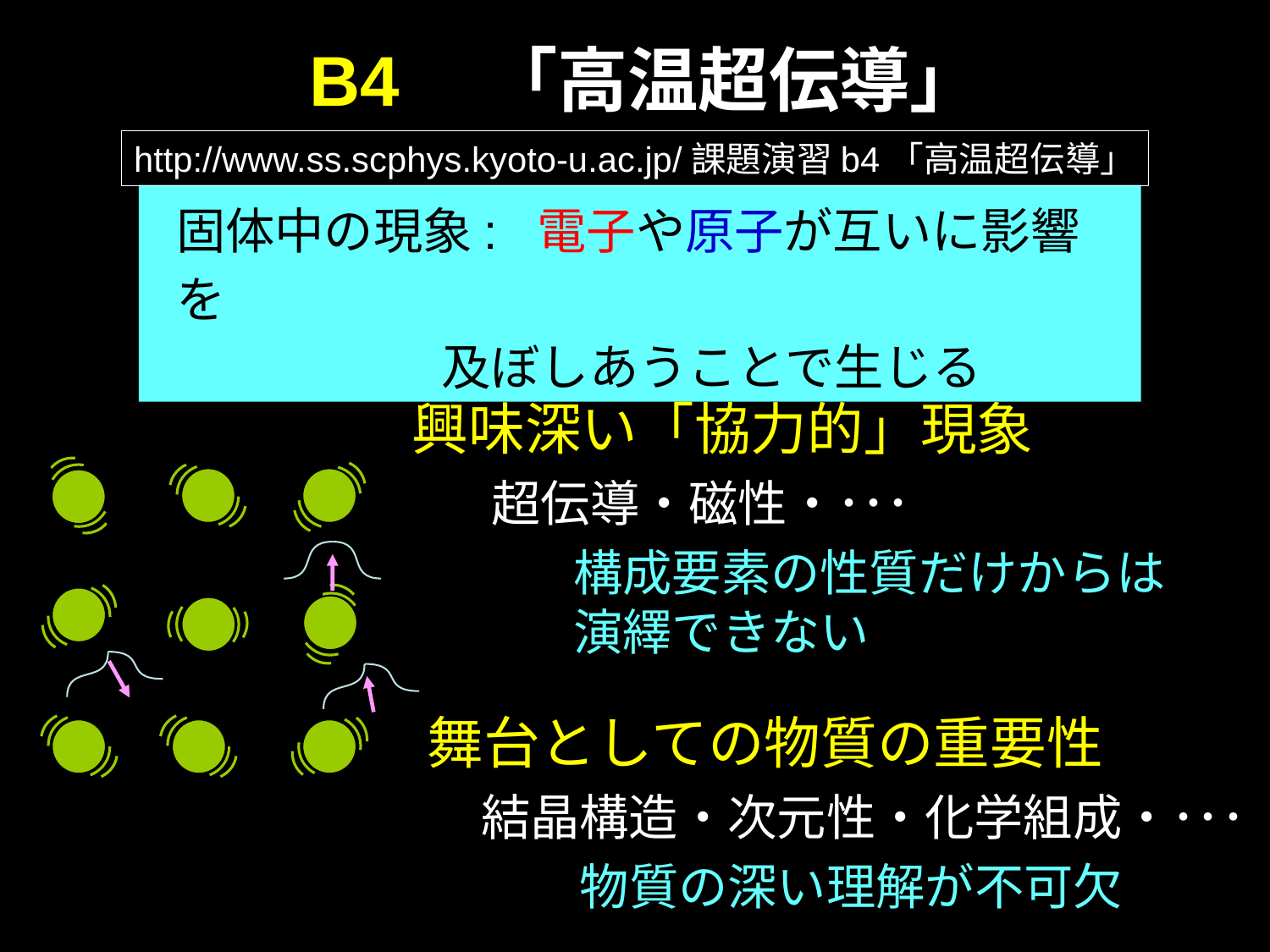

# B4　「高温超伝導」
http://www.ss.scphys.kyoto-u.ac.jp/課題演習b4「高温超伝導」
固体中の現象:  電子や原子が互いに影響を
                       及ぼしあうことで生じる

興味深い「協力的」現象

超伝導・磁性・･･･
構成要素の性質だけからは
演繹できない
舞台としての物質の重要性
結晶構造・次元性・化学組成・･･･
物質の深い理解が不可欠